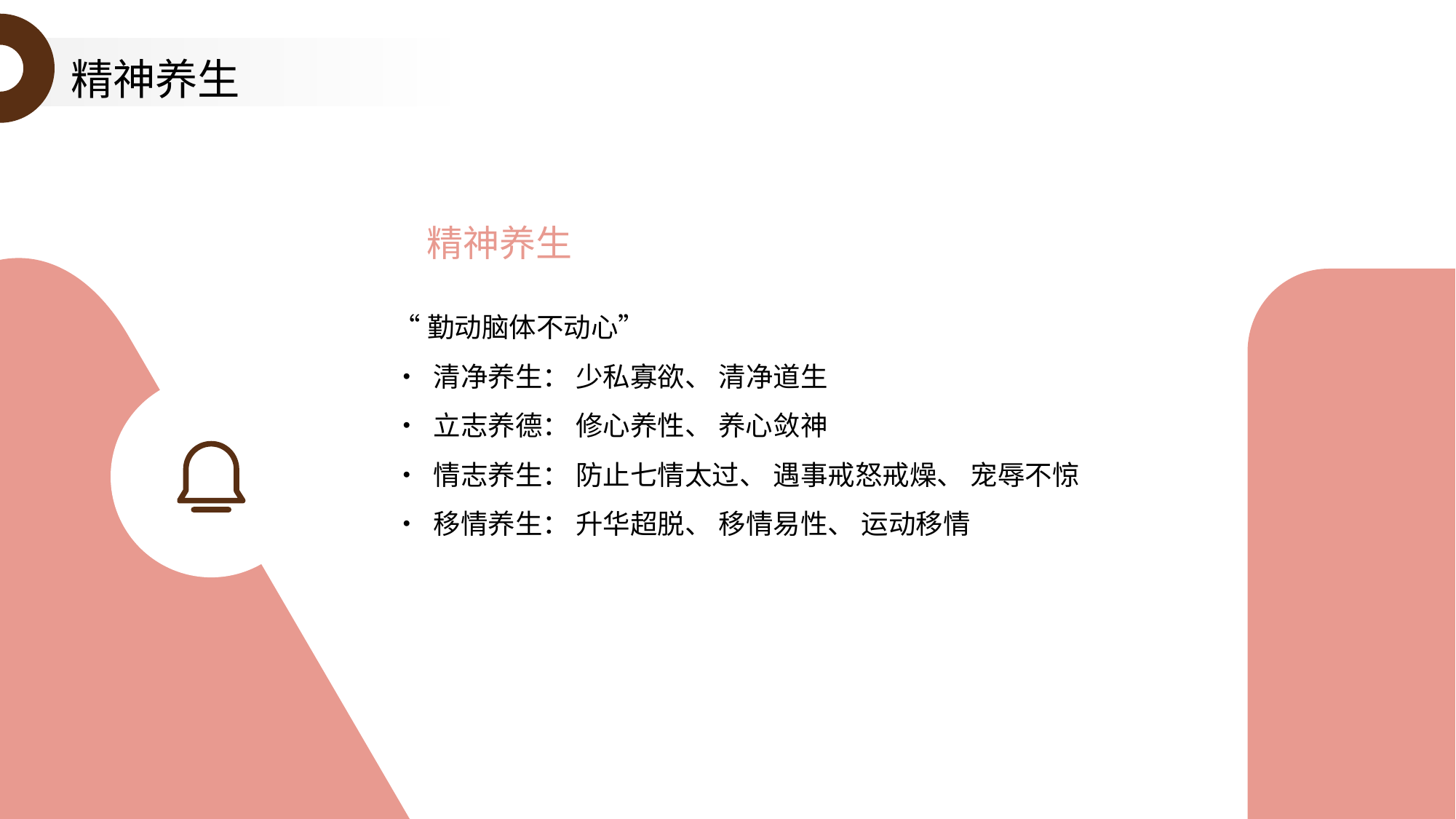

精神养生
精神养生

“勤动脑体不动心”
• 清净养生： 少私寡欲、 清净道生
• 立志养德： 修心养性、 养心敛神
• 情志养生： 防止七情太过、 遇事戒怒戒燥、 宠辱不惊
• 移情养生： 升华超脱、 移情易性、 运动移情